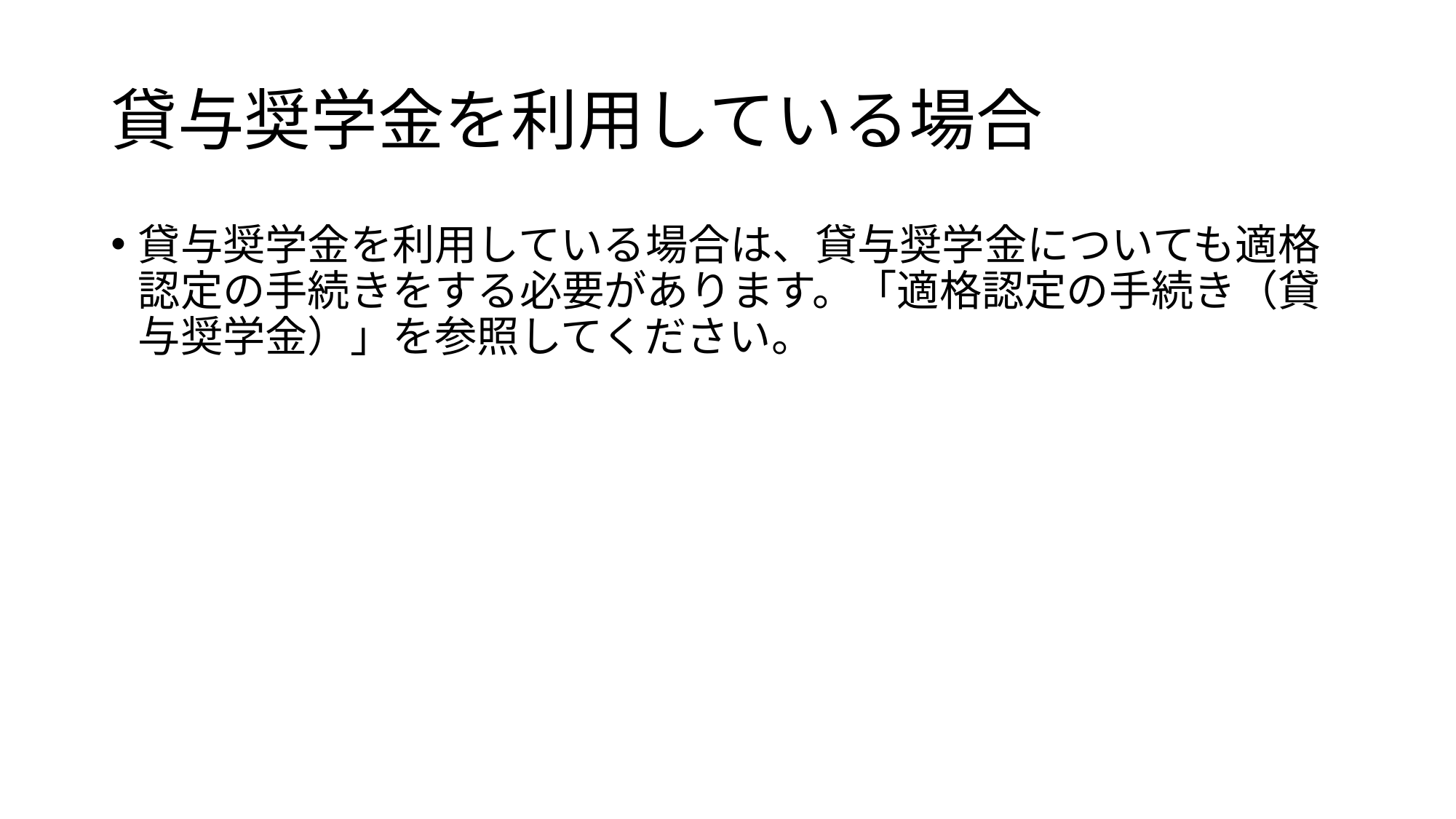

# 貸与奨学金を利用している場合
貸与奨学金を利用している場合は、貸与奨学金についても適格認定の手続きをする必要があります。「適格認定の手続き（貸与奨学金）」を参照してください。